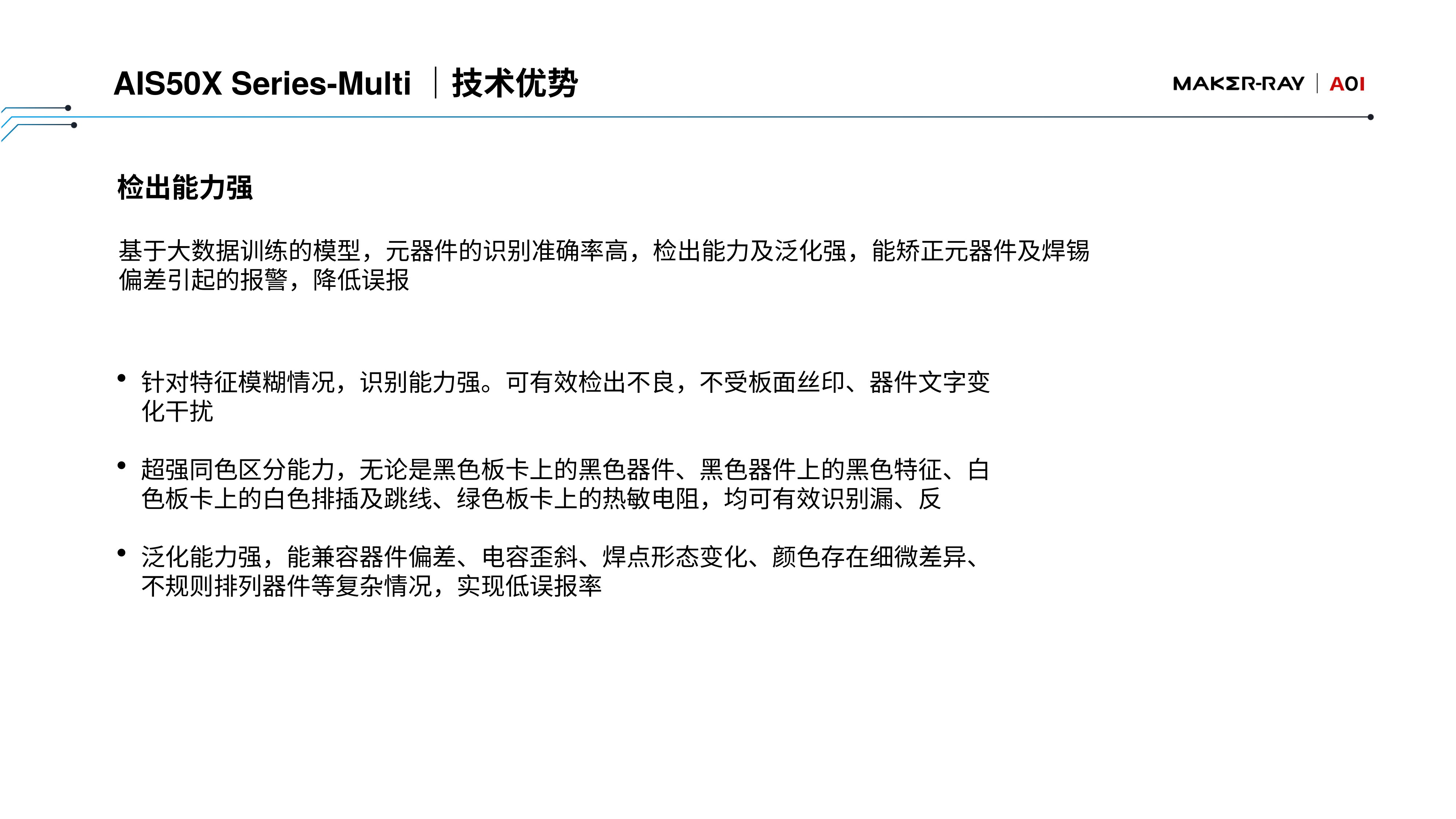

AIS50X Series-Multi｜技术优势
检出能力强
基于大数据训练的模型，元器件的识别准确率高，检出能力及泛化强，能矫正元器件及焊锡
偏差引起的报警，降低误报
针对特征模糊情况，识别能力强。可有效检出不良，不受板面丝印、器件文字变化干扰

超强同色区分能力，无论是黑色板卡上的黑色器件、黑色器件上的黑色特征、白色板卡上的白色排插及跳线、绿色板卡上的热敏电阻，均可有效识别漏、反

泛化能力强，能兼容器件偏差、电容歪斜、焊点形态变化、颜色存在细微差异、不规则排列器件等复杂情况，实现低误报率